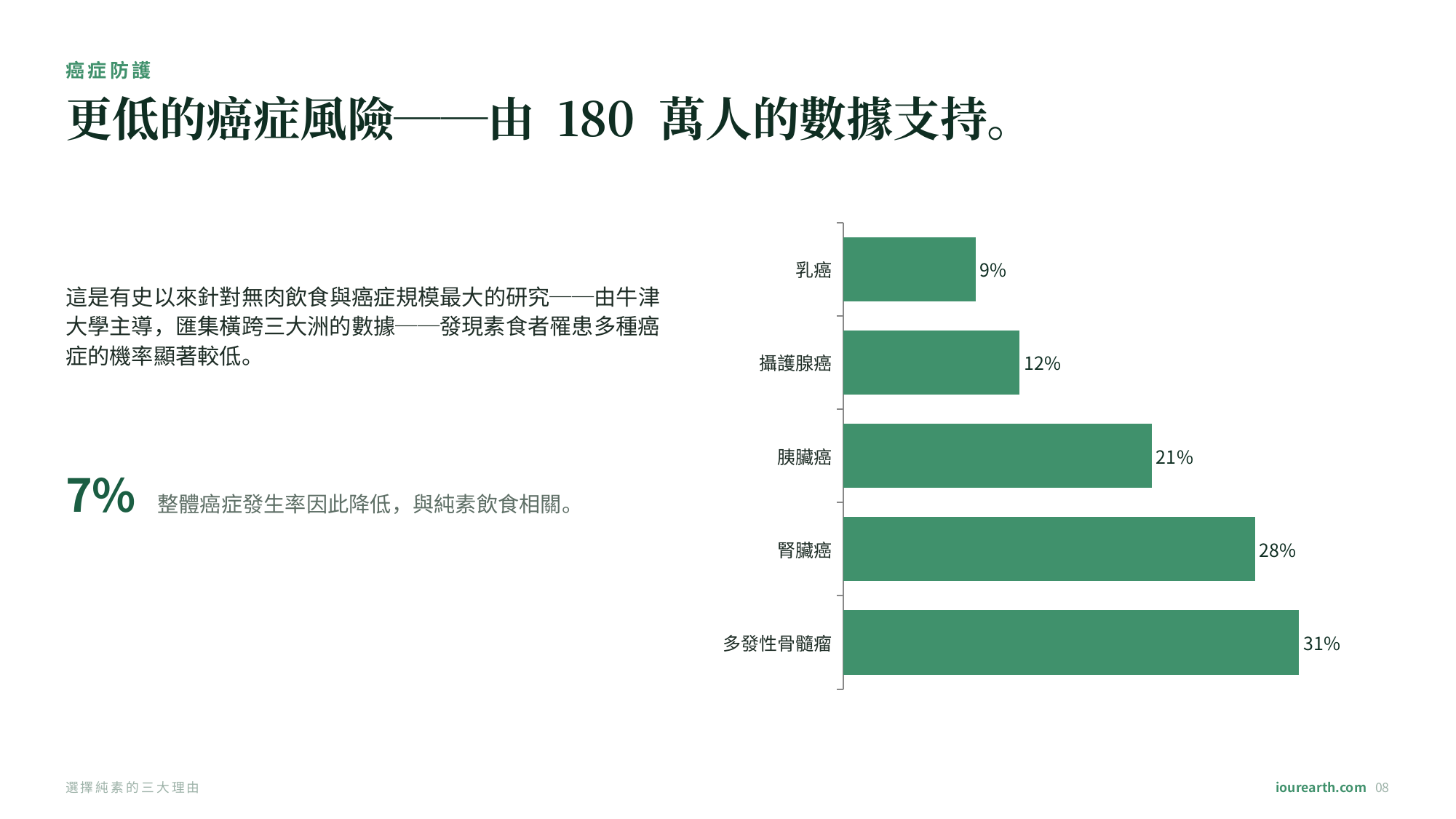

癌症防護
更低的癌症風險──由 180 萬人的數據支持。
這是有史以來針對無肉飲食與癌症規模最大的研究──由牛津大學主導，匯集橫跨三大洲的數據──發現素食者罹患多種癌症的機率顯著較低。

### Chart

| Category | 相較一般肉食者降低的機率（%） |
|---|---|
| 多發性骨髓瘤 | 31.0 |
| 腎臟癌 | 28.0 |
| 胰臟癌 | 21.0 |
| 攝護腺癌 | 12.0 |
| 乳癌 | 9.0 |
7% 整體癌症發生率因此降低，與純素飲食相關。
選擇純素的三大理由
iourearth.com   08